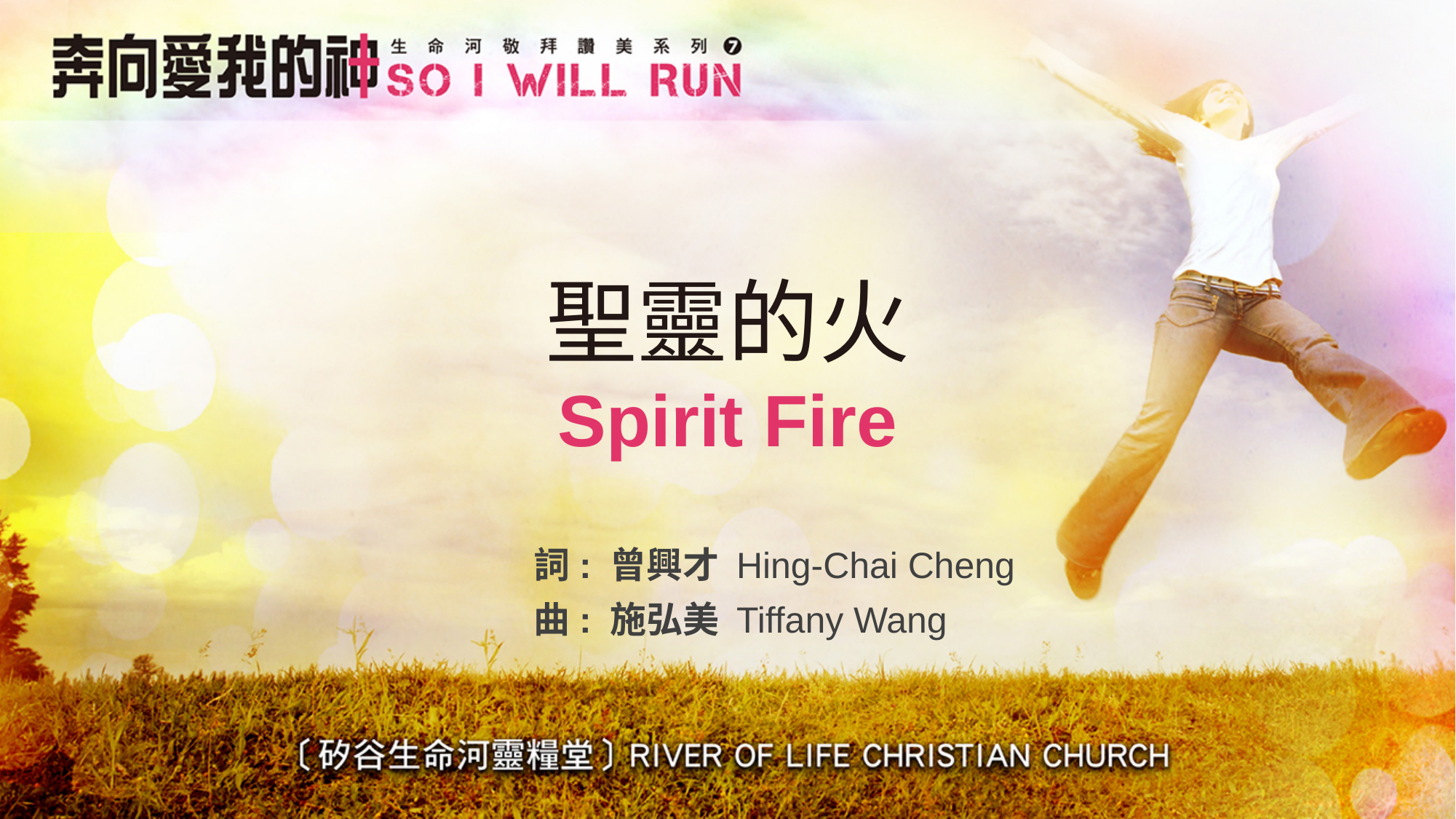

# 聖靈的火 Spirit Fire
詞: 曾興才 Hing-Chai Cheng
曲: 施弘美 Tiffany Wang